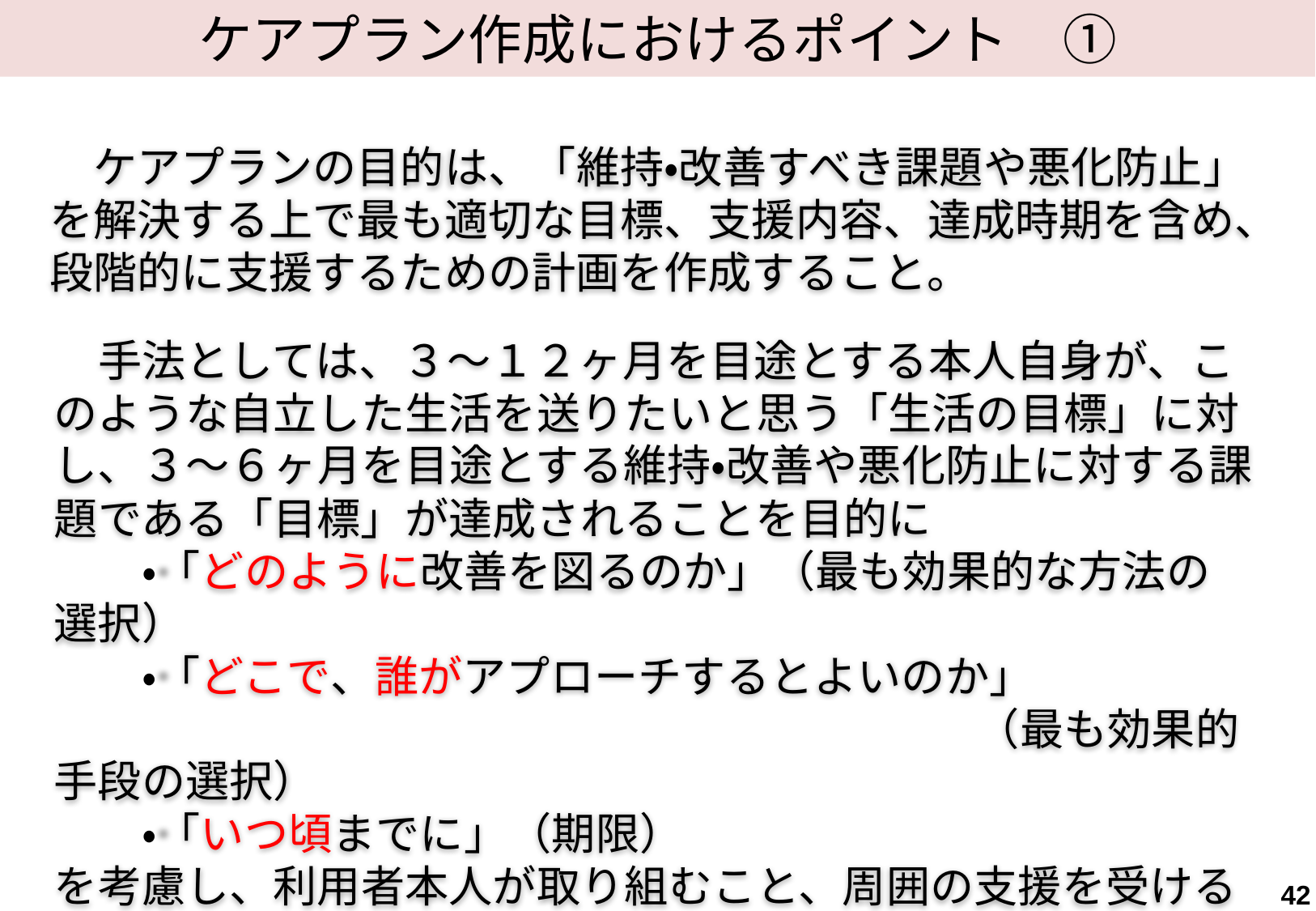

ケアプラン作成におけるポイント　①
　ケアプランの目的は、「維持・改善すべき課題や悪化防止」を解決する上で最も適切な目標、支援内容、達成時期を含め、段階的に支援するための計画を作成すること。
　手法としては、３～１２ヶ月を目途とする本人自身が、このような自立した生活を送りたいと思う「生活の目標」に対し、３～６ヶ月を目途とする維持・改善や悪化防止に対する課題である「目標」が達成されることを目的に
　　・「どのように改善を図るのか」（最も効果的な方法の選択）
　　・「どこで、誰がアプローチするとよいのか」
　　　　　　　　　　　　　　　　　　　　　（最も効果的手段の選択）
　　・「いつ頃までに」（期限）
を考慮し、利用者本人が取り組むこと、周囲の支援を受けることを整理しながら計画を作成する。
42